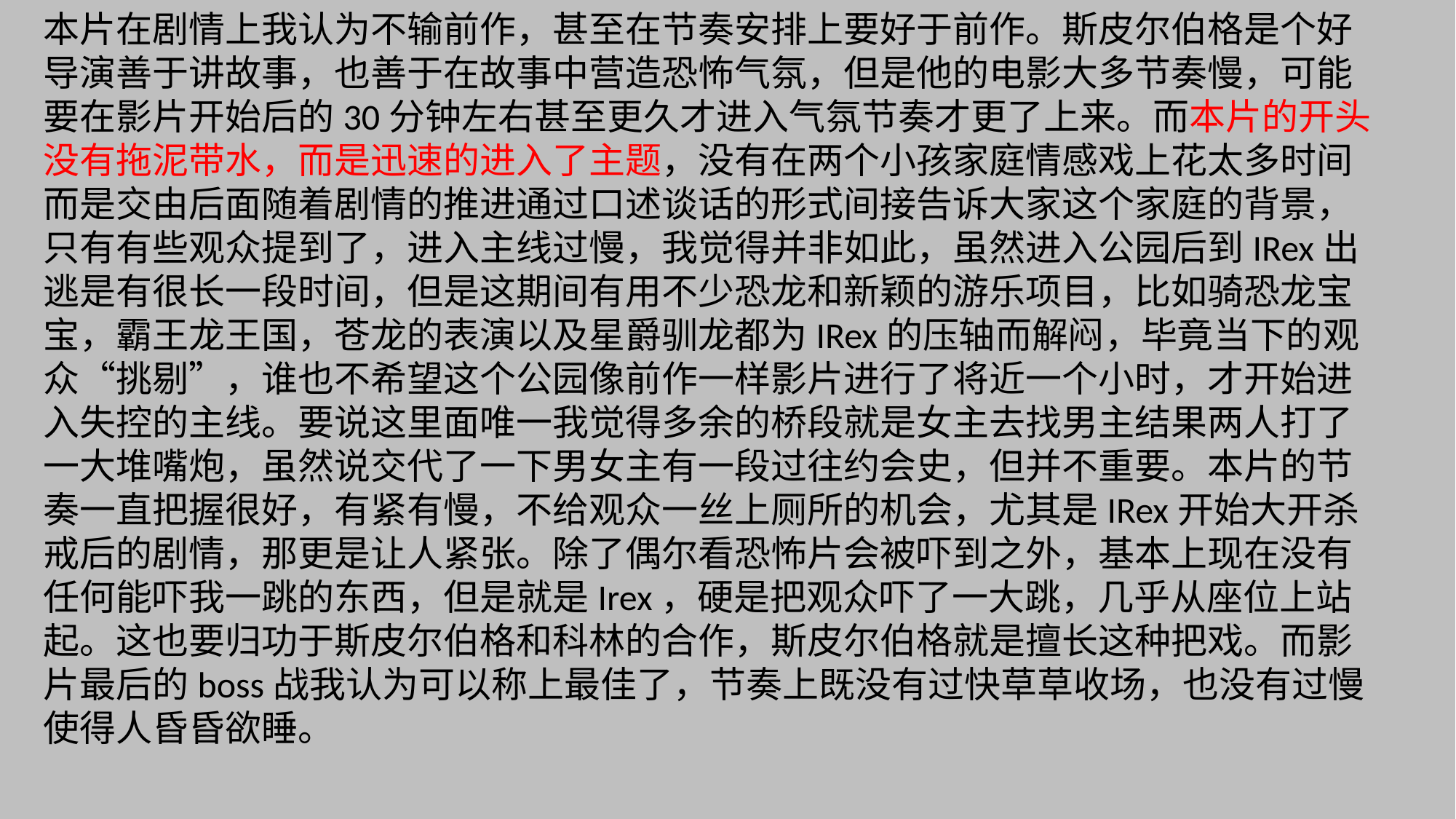

本片在剧情上我认为不输前作，甚至在节奏安排上要好于前作。斯皮尔伯格是个好导演善于讲故事，也善于在故事中营造恐怖气氛，但是他的电影大多节奏慢，可能要在影片开始后的30分钟左右甚至更久才进入气氛节奏才更了上来。而本片的开头没有拖泥带水，而是迅速的进入了主题，没有在两个小孩家庭情感戏上花太多时间而是交由后面随着剧情的推进通过口述谈话的形式间接告诉大家这个家庭的背景，只有有些观众提到了，进入主线过慢，我觉得并非如此，虽然进入公园后到IRex出逃是有很长一段时间，但是这期间有用不少恐龙和新颖的游乐项目，比如骑恐龙宝宝，霸王龙王国，苍龙的表演以及星爵驯龙都为IRex的压轴而解闷，毕竟当下的观众“挑剔”，谁也不希望这个公园像前作一样影片进行了将近一个小时，才开始进入失控的主线。要说这里面唯一我觉得多余的桥段就是女主去找男主结果两人打了一大堆嘴炮，虽然说交代了一下男女主有一段过往约会史，但并不重要。本片的节奏一直把握很好，有紧有慢，不给观众一丝上厕所的机会，尤其是IRex开始大开杀戒后的剧情，那更是让人紧张。除了偶尔看恐怖片会被吓到之外，基本上现在没有任何能吓我一跳的东西，但是就是Irex，硬是把观众吓了一大跳，几乎从座位上站起。这也要归功于斯皮尔伯格和科林的合作，斯皮尔伯格就是擅长这种把戏。而影片最后的boss战我认为可以称上最佳了，节奏上既没有过快草草收场，也没有过慢使得人昏昏欲睡。